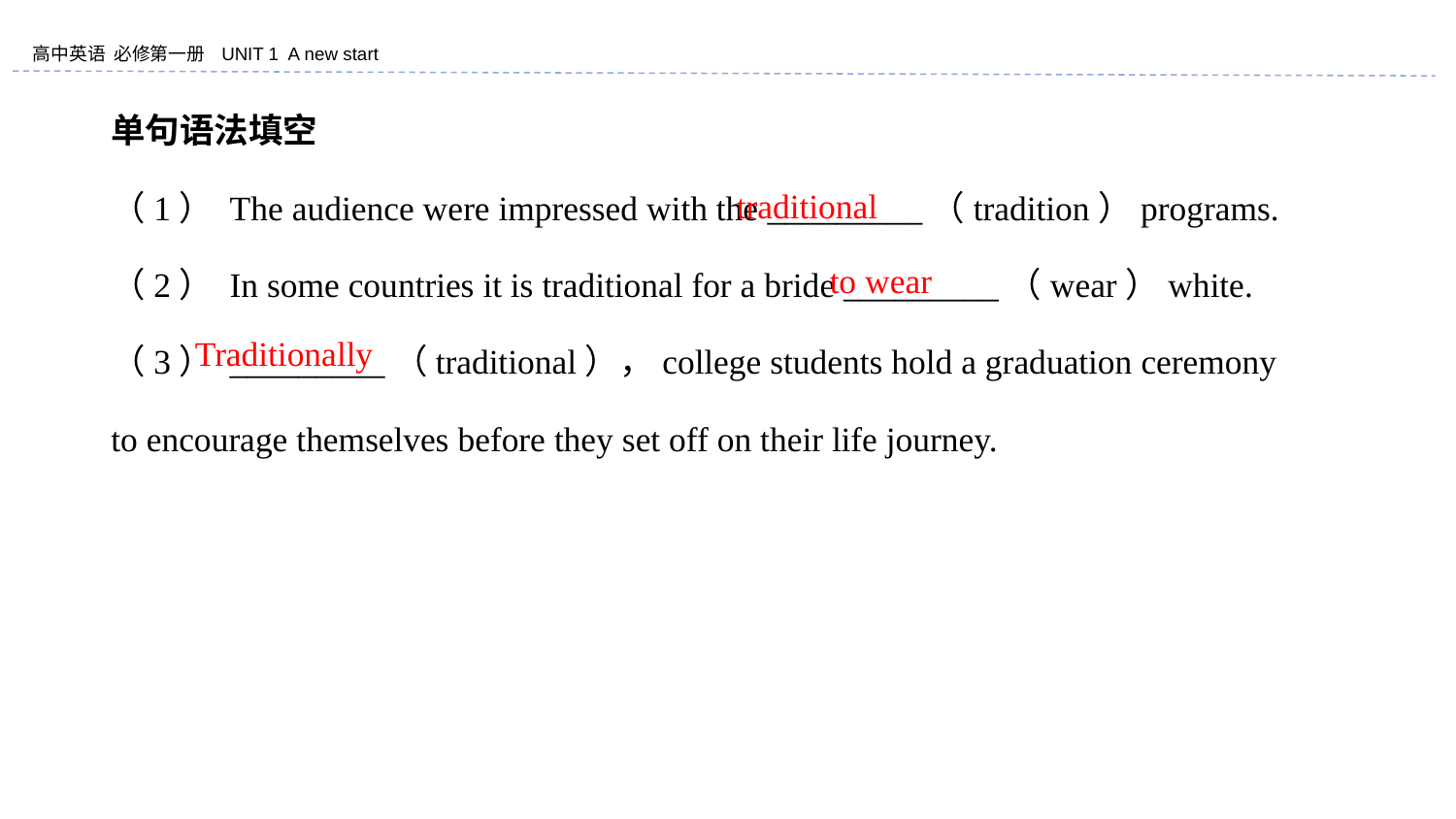

单句语法填空
（1） The audience were impressed with the _________（tradition）programs.
（2） In some countries it is traditional for a bride _________（wear）white.
（3） _________（traditional），college students hold a graduation ceremony
to encourage themselves before they set off on their life journey.
traditional
to wear
Traditionally